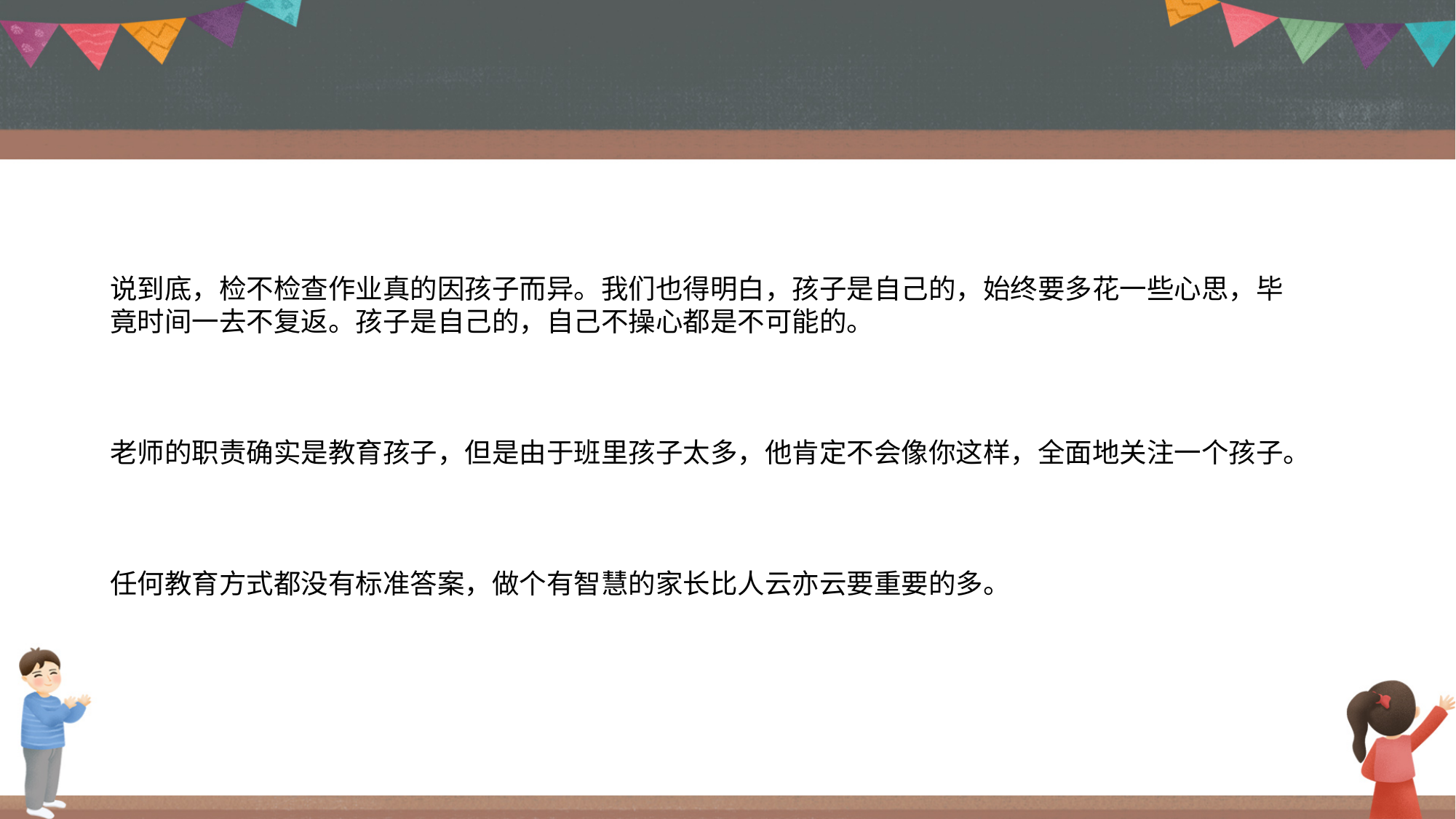

说到底，检不检查作业真的因孩子而异。我们也得明白，孩子是自己的，始终要多花一些心思，毕竟时间一去不复返。孩子是自己的，自己不操心都是不可能的。

老师的职责确实是教育孩子，但是由于班里孩子太多，他肯定不会像你这样，全面地关注一个孩子。

任何教育方式都没有标准答案，做个有智慧的家长比人云亦云要重要的多。